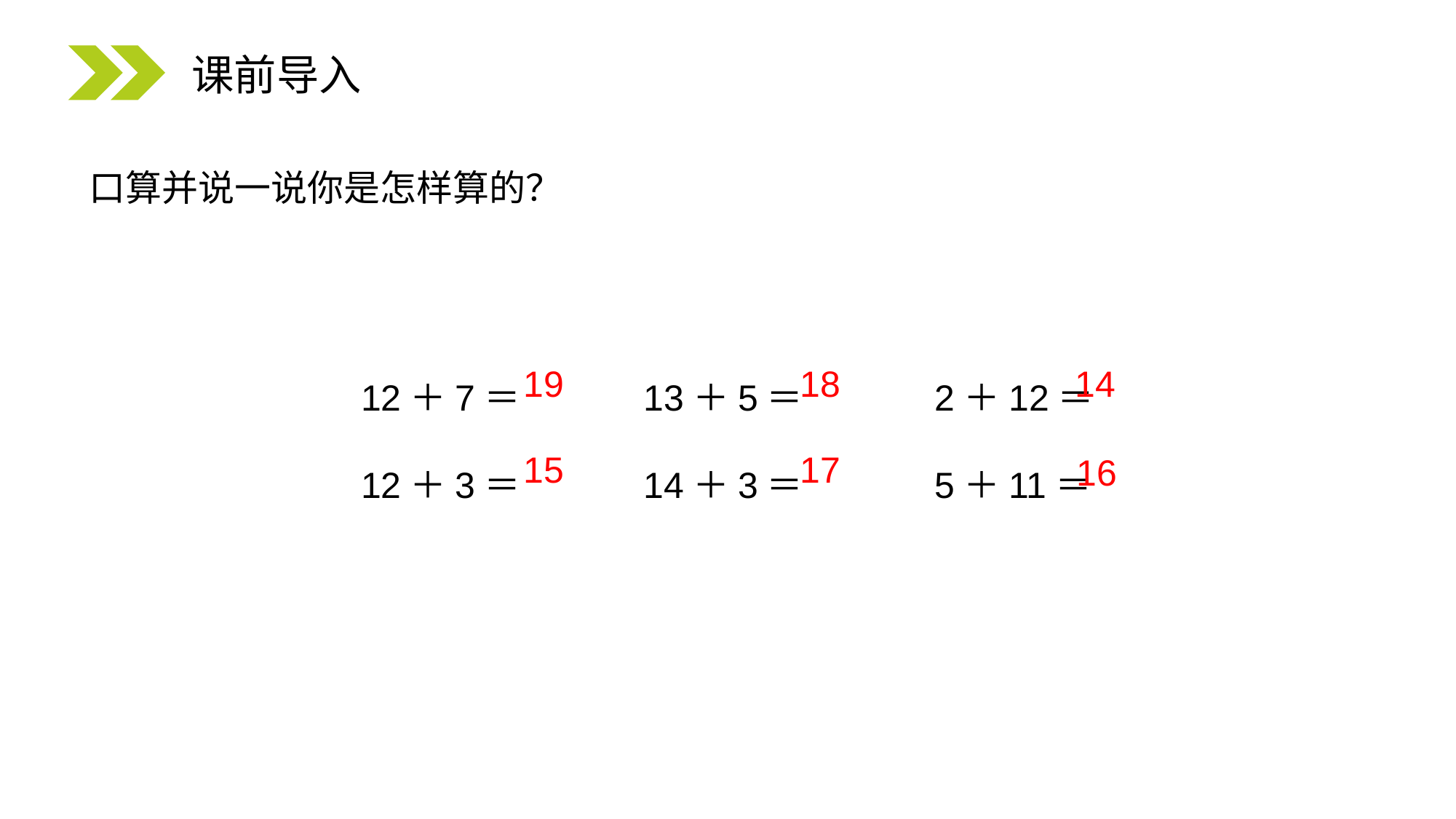

课前导入
口算并说一说你是怎样算的？
12＋7＝              13＋5＝               2＋12＝
12＋3＝              14＋3＝               5＋11＝
19
18
14
15
17
16